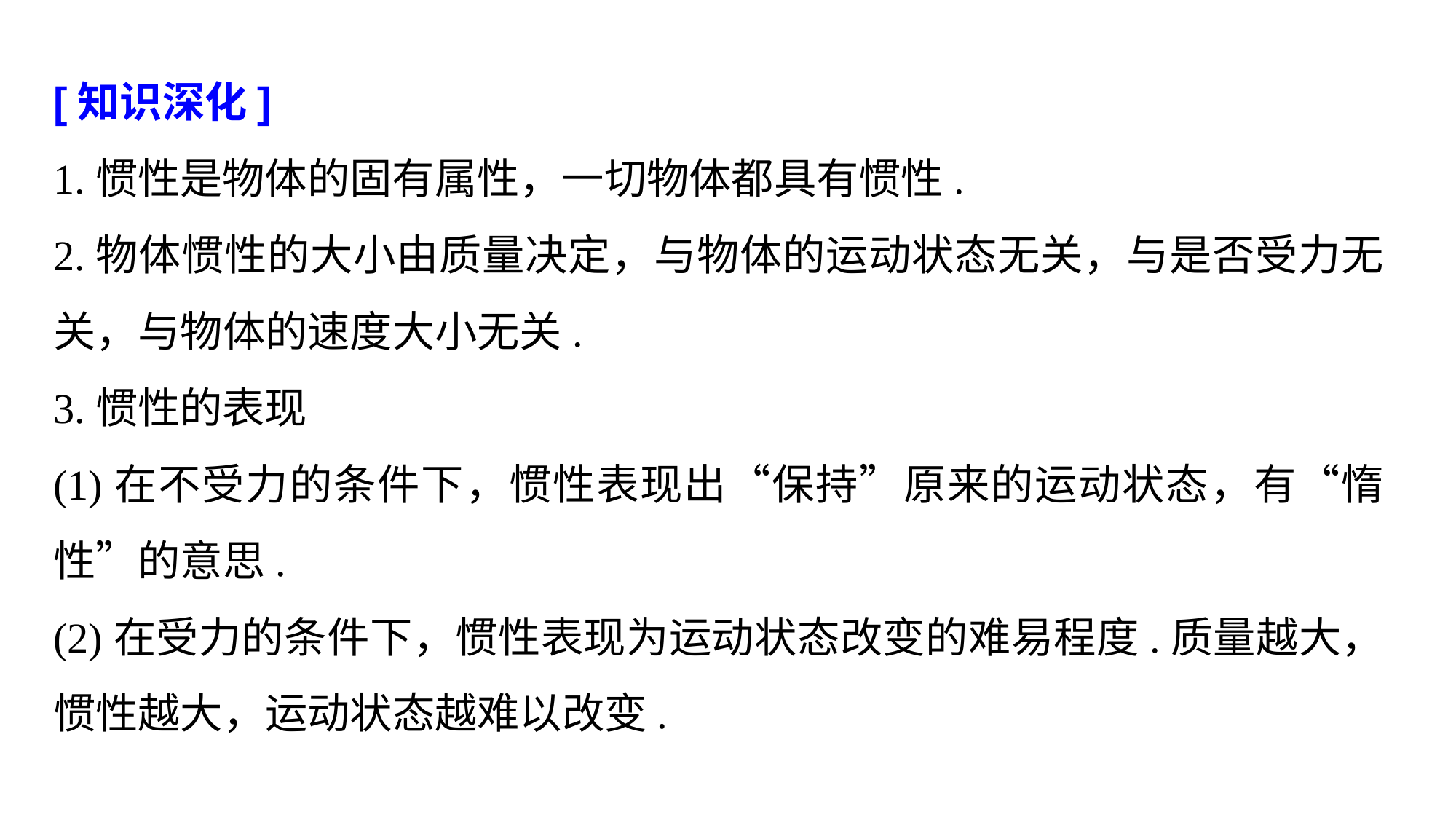

[知识深化]
1.惯性是物体的固有属性，一切物体都具有惯性.
2.物体惯性的大小由质量决定，与物体的运动状态无关，与是否受力无关，与物体的速度大小无关.
3.惯性的表现
(1)在不受力的条件下，惯性表现出“保持”原来的运动状态，有“惰性”的意思.
(2)在受力的条件下，惯性表现为运动状态改变的难易程度.质量越大，惯性越大，运动状态越难以改变.